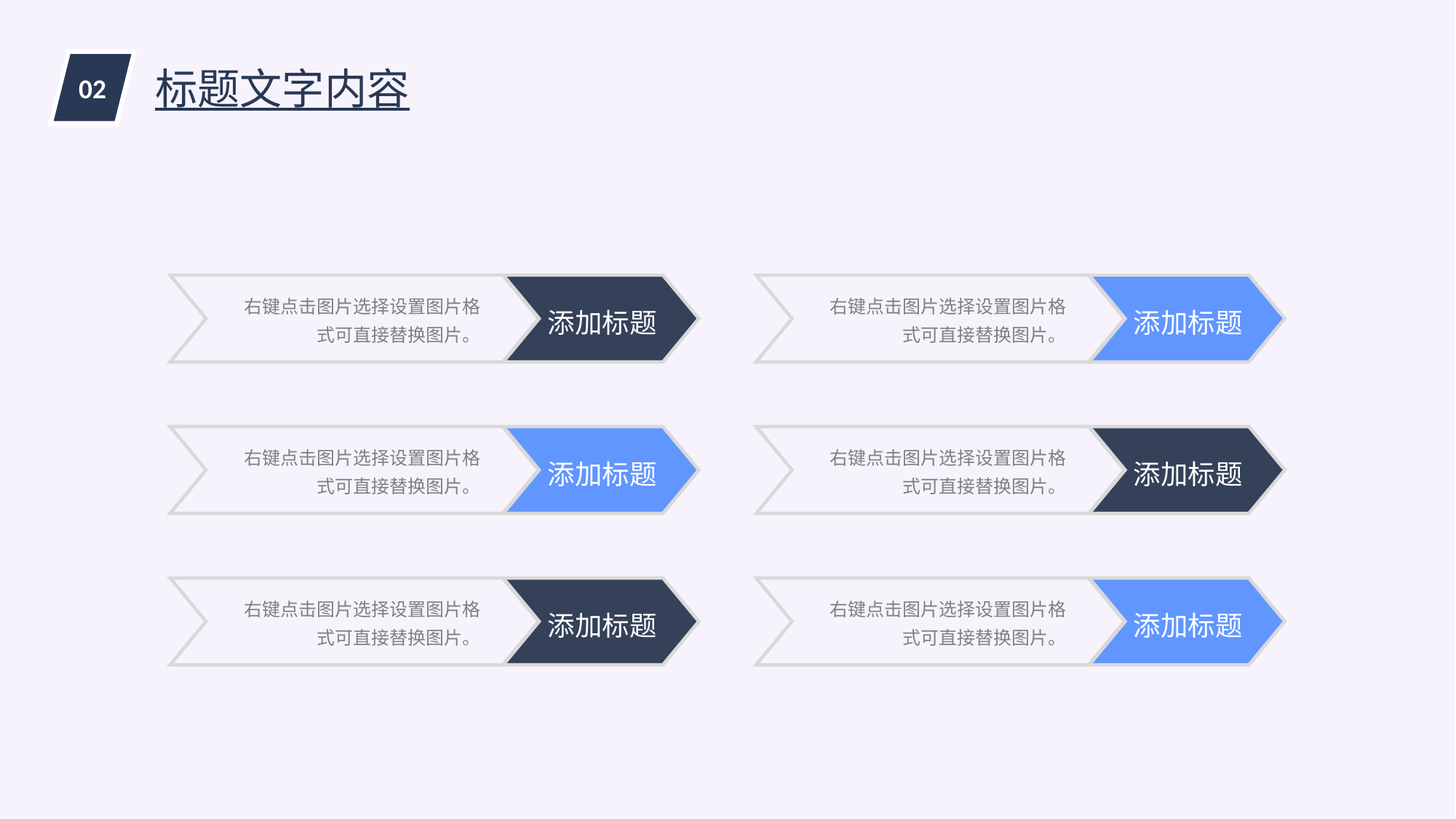

02
标题文字内容

右键点击图片选择设置图片格式可直接替换图片。
添加标题

右键点击图片选择设置图片格式可直接替换图片。
添加标题

右键点击图片选择设置图片格式可直接替换图片。
添加标题

右键点击图片选择设置图片格式可直接替换图片。
添加标题

右键点击图片选择设置图片格式可直接替换图片。
添加标题

右键点击图片选择设置图片格式可直接替换图片。
添加标题
PPT下载 http://www.1ppt.com/xiazai/